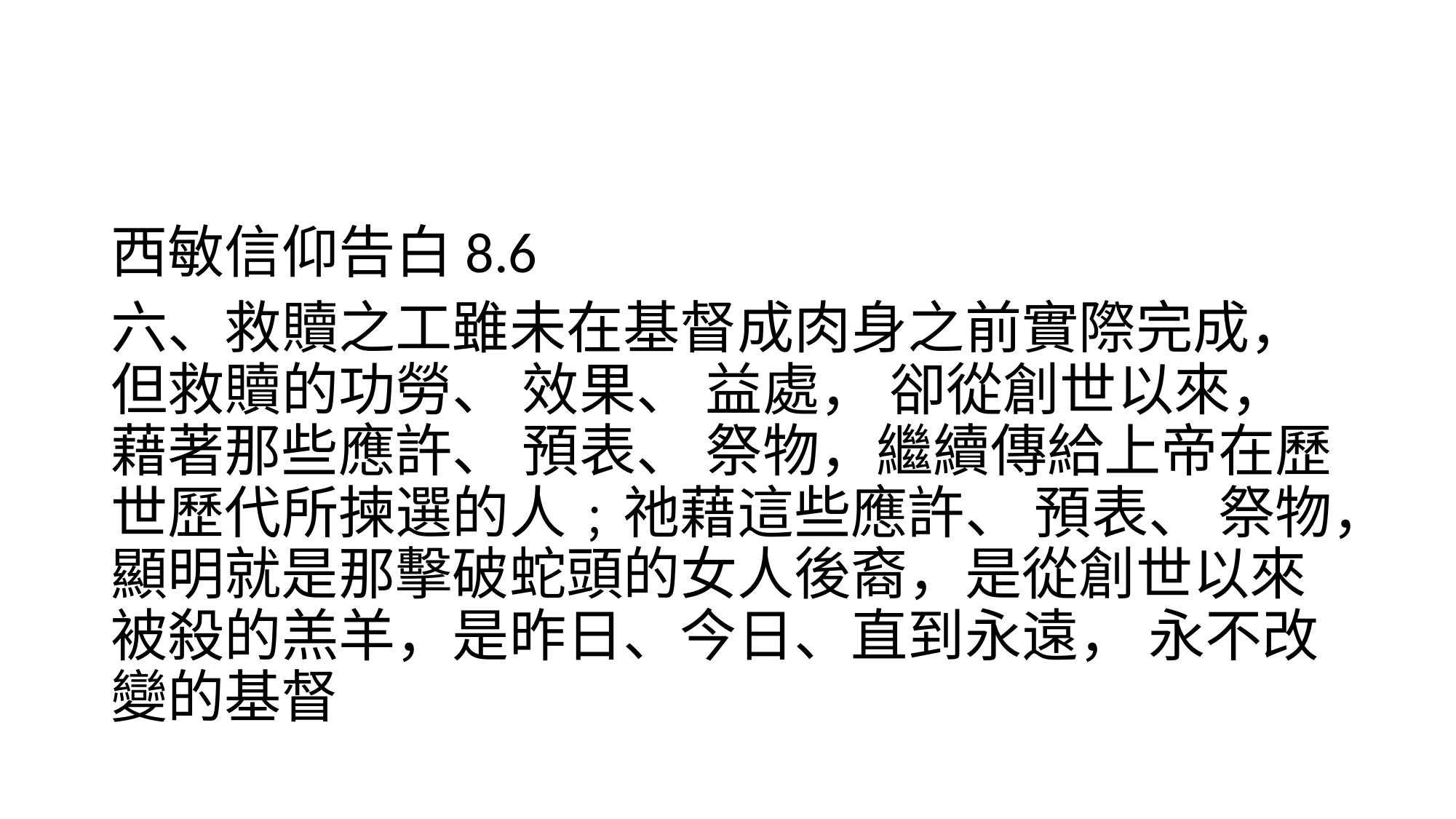

#
西敏信仰告白8.6
六、救贖之工雖未在基督成肉身之前實際完成，但救贖的功勞、 效果、 益處， 卻從創世以來，藉著那些應許、 預表、 祭物，繼續傳給上帝在歷世歷代所揀選的人﹔祂藉這些應許、 預表、 祭物，顯明就是那擊破蛇頭的女人後裔，是從創世以來被殺的羔羊，是昨日、今日、直到永遠， 永不改變的基督